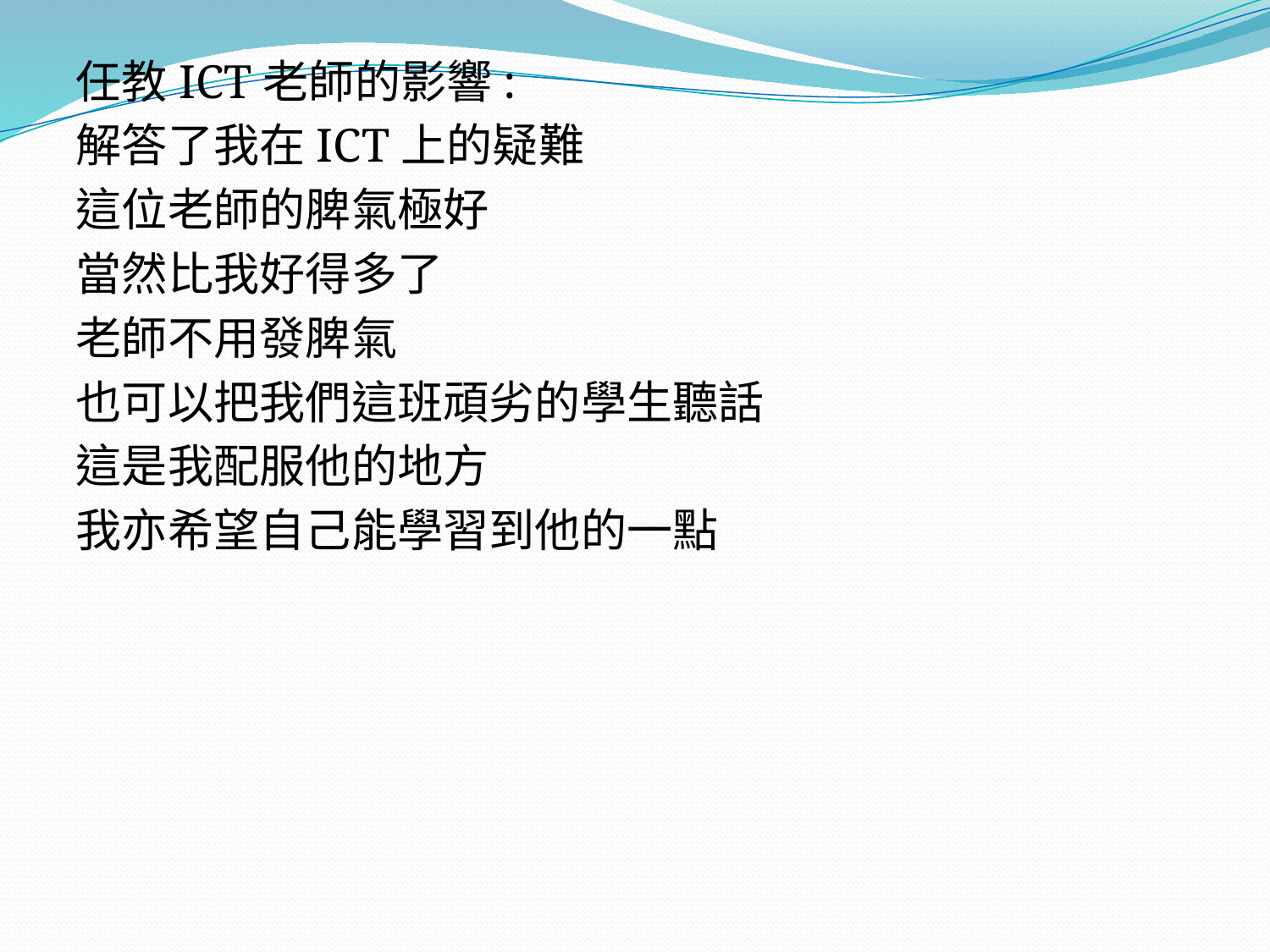

任教ICT老師的影響:
解答了我在ICT上的疑難
這位老師的脾氣極好
當然比我好得多了
老師不用發脾氣
也可以把我們這班頑劣的學生聽話
這是我配服他的地方
我亦希望自己能學習到他的一點